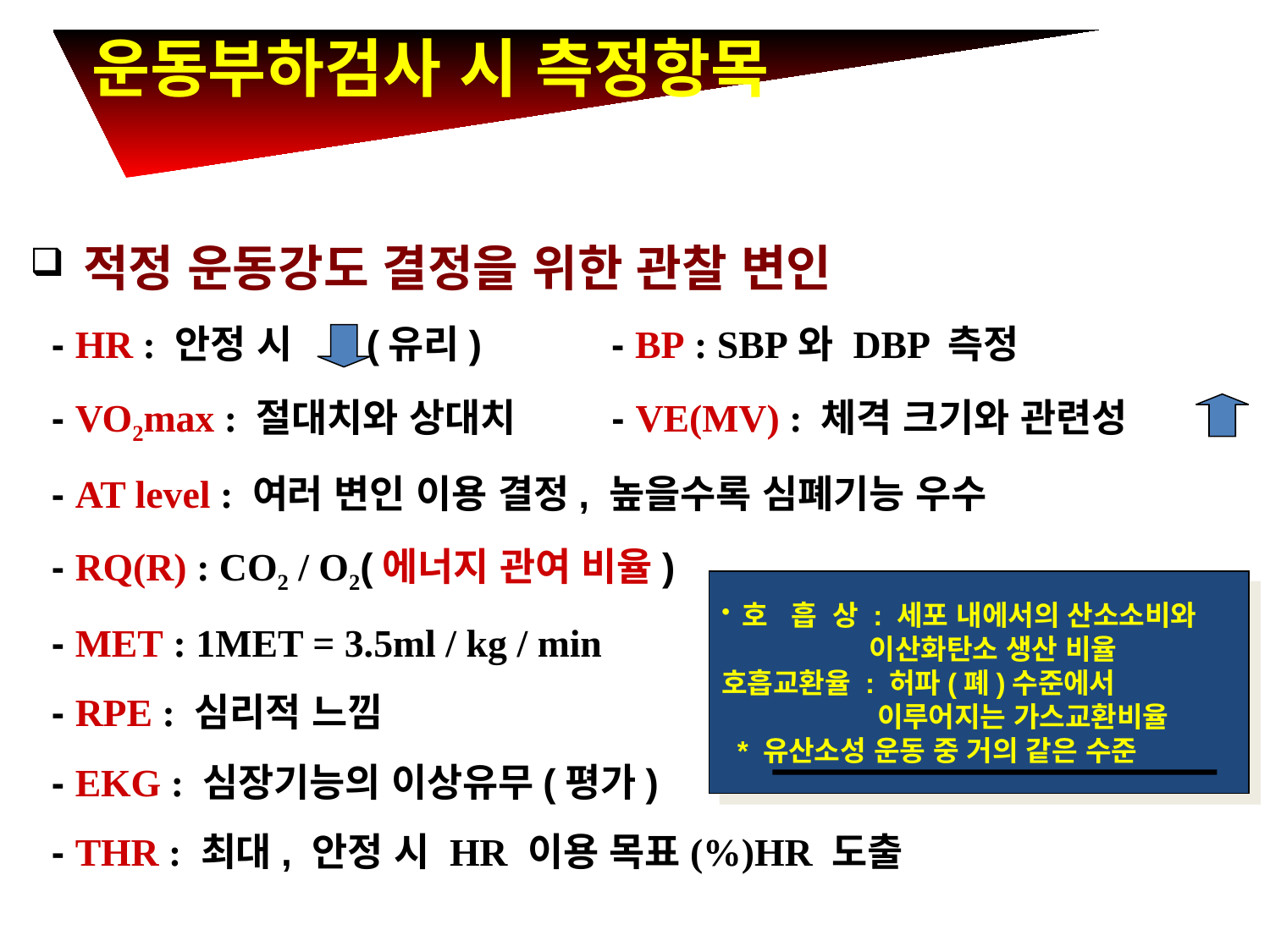

운동부하검사 시 측정항목
 적정 운동강도 결정을 위한 관찰 변인
  - HR : 안정 시      (유리)            - BP : SBP와 DBP 측정
  - VO2max : 절대치와 상대치        - VE(MV) : 체격 크기와 관련성
  - AT level : 여러 변인 이용 결정, 높을수록 심폐기능 우수
  - RQ(R) : CO2 / O2(에너지 관여 비율)
  - MET : 1MET = 3.5ml / kg / min
  - RPE : 심리적 느낌
  - EKG : 심장기능의 이상유무(평가)
  - THR : 최대, 안정 시 HR 이용 목표(%)HR 도출

 호   흡  상 : 세포 내에서의 산소소비와
                  이산화탄소 생산 비율
호흡교환율 : 허파(폐)수준에서
                   이루어지는 가스교환비율
  * 유산소성 운동 중 거의 같은 수준